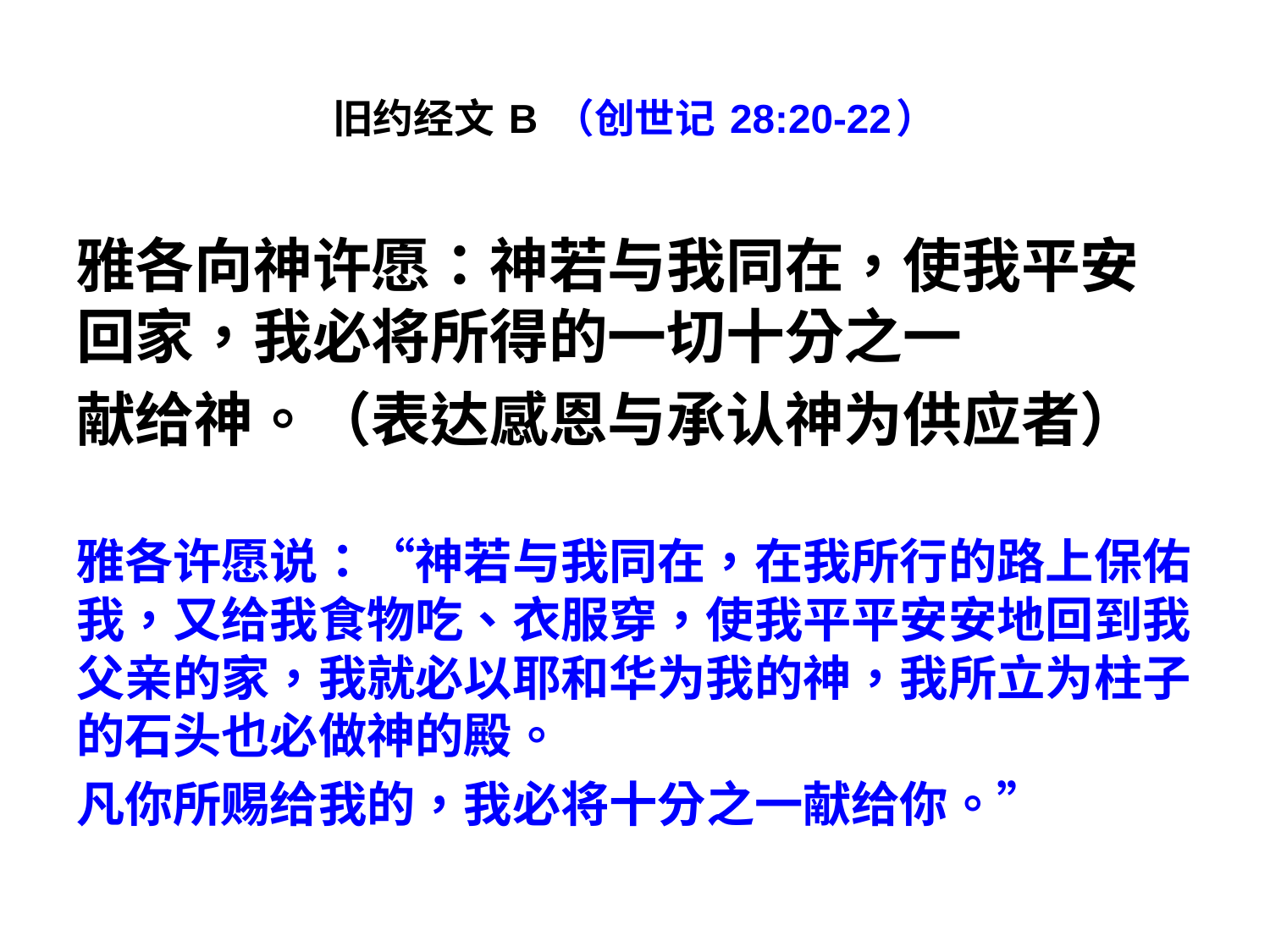

# 旧约经文 B （创世记 28:20-22）
雅各向神许愿：神若与我同在，使我平安回家，我必将所得的一切十分之一
献给神。（表达感恩与承认神为供应者）

雅各许愿说：“神若与我同在，在我所行的路上保佑我，又给我食物吃、衣服穿，使我平平安安地回到我父亲的家，我就必以耶和华为我的神，我所立为柱子的石头也必做神的殿。
凡你所赐给我的，我必将十分之一献给你。”